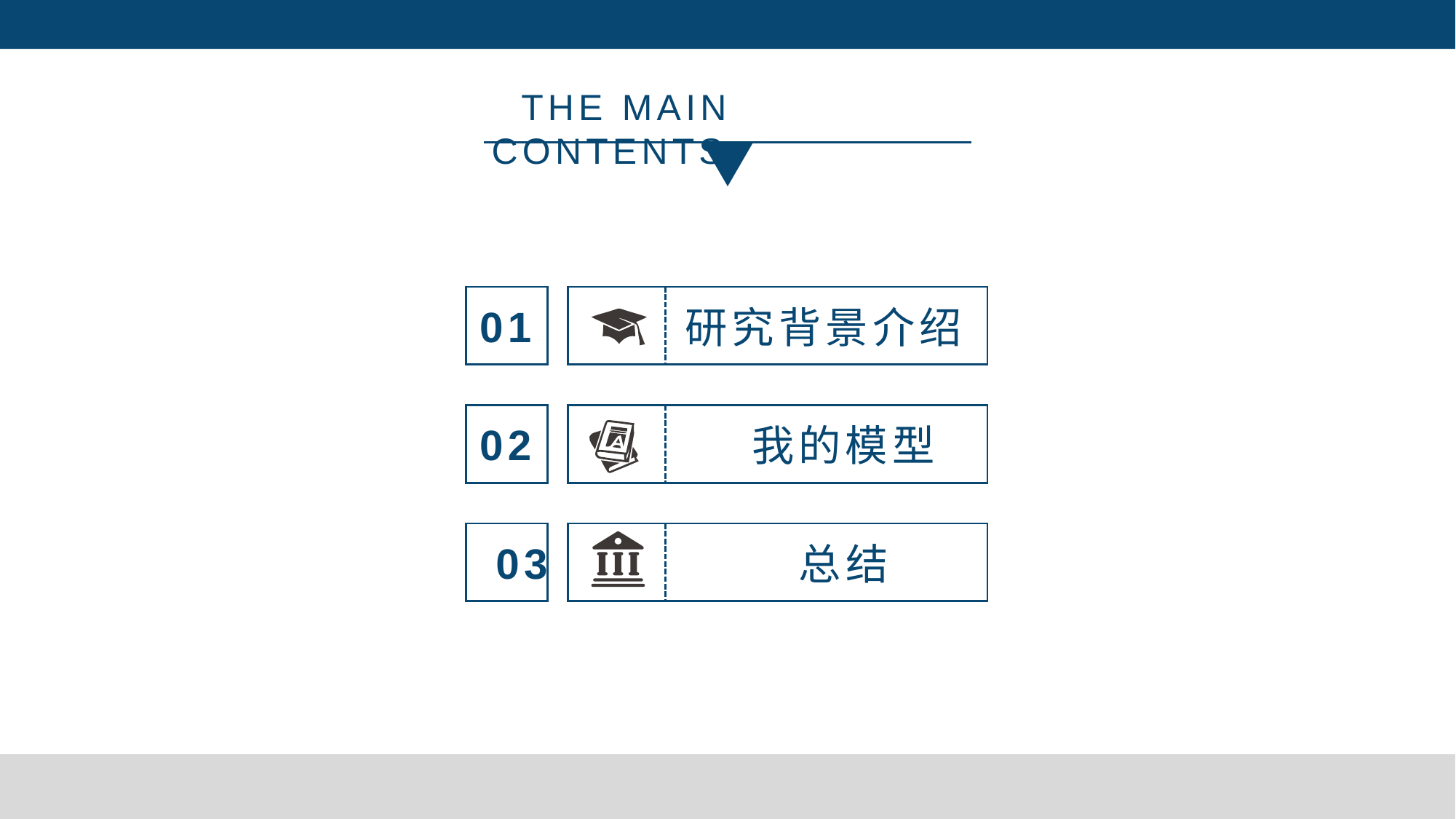

THE MAIN CONTENTS

01
研究背景介绍

02
我的模型

03
总结